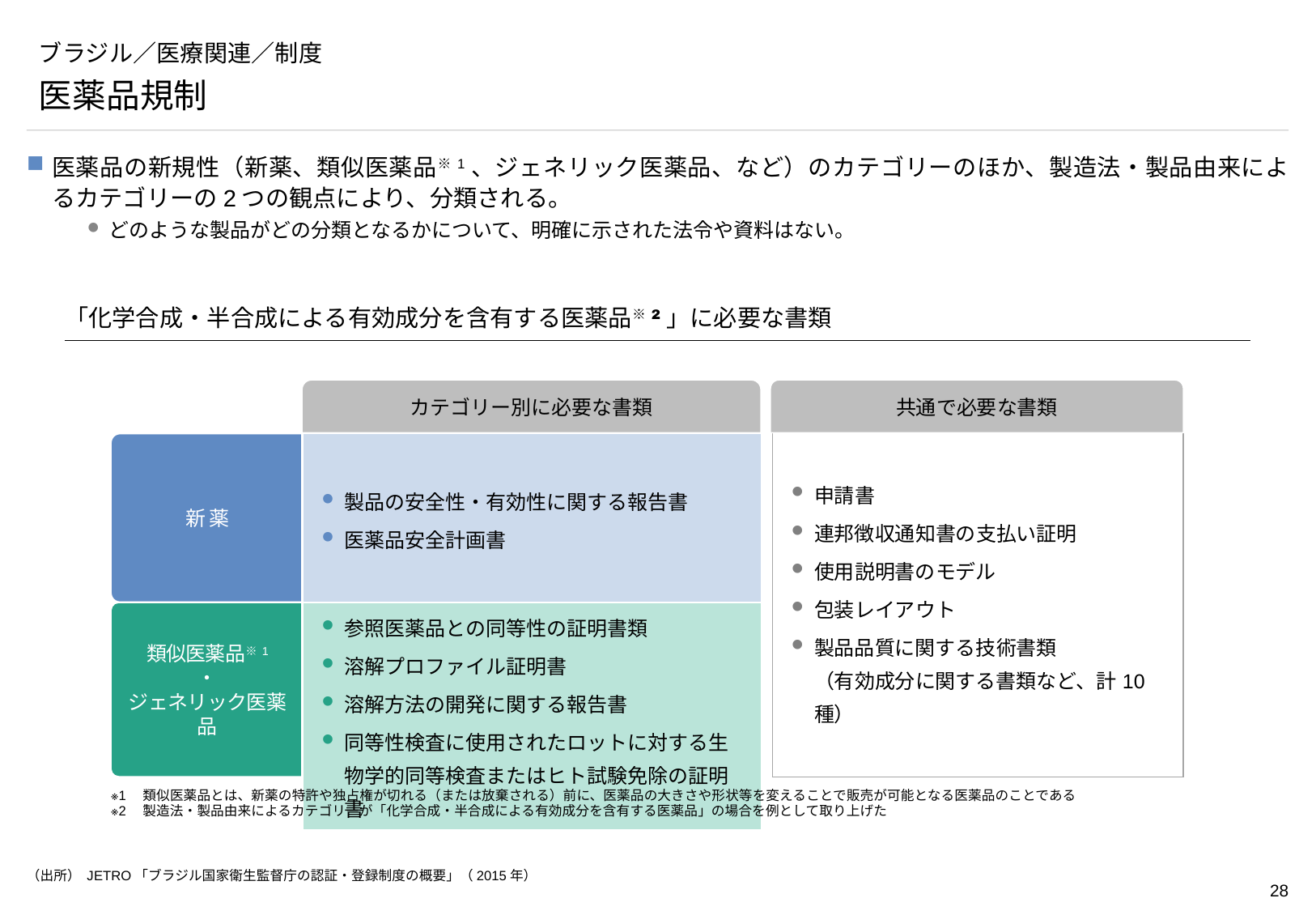

# ブラジル／医療関連／制度
医薬品規制
医薬品の新規性（新薬、類似医薬品※1、ジェネリック医薬品、など）のカテゴリーのほか、製造法・製品由来によるカテゴリーの2つの観点により、分類される。
どのような製品がどの分類となるかについて、明確に示された法令や資料はない。
「化学合成・半合成による有効成分を含有する医薬品※2」に必要な書類
カテゴリー別に必要な書類
共通で必要な書類
新 薬
| 申請書 連邦徴収通知書の支払い証明 使用説明書のモデル 包装レイアウト 製品品質に関する技術書類 （有効成分に関する書類など、計10種） |
| --- |
| 製品の安全性・有効性に関する報告書 医薬品安全計画書 |
| --- |
| 参照医薬品との同等性の証明書類 溶解プロファイル証明書 溶解方法の開発に関する報告書 同等性検査に使用されたロットに対する生物学的同等検査またはヒト試験免除の証明書 |
類似医薬品※1
・
ジェネリック医薬品
※1　類似医薬品とは、新薬の特許や独占権が切れる（または放棄される）前に、医薬品の大きさや形状等を変えることで販売が可能となる医薬品のことである
※2　製造法・製品由来によるカテゴリーが「化学合成・半合成による有効成分を含有する医薬品」の場合を例として取り上げた
（出所） JETRO「ブラジル国家衛生監督庁の認証・登録制度の概要」（2015年）